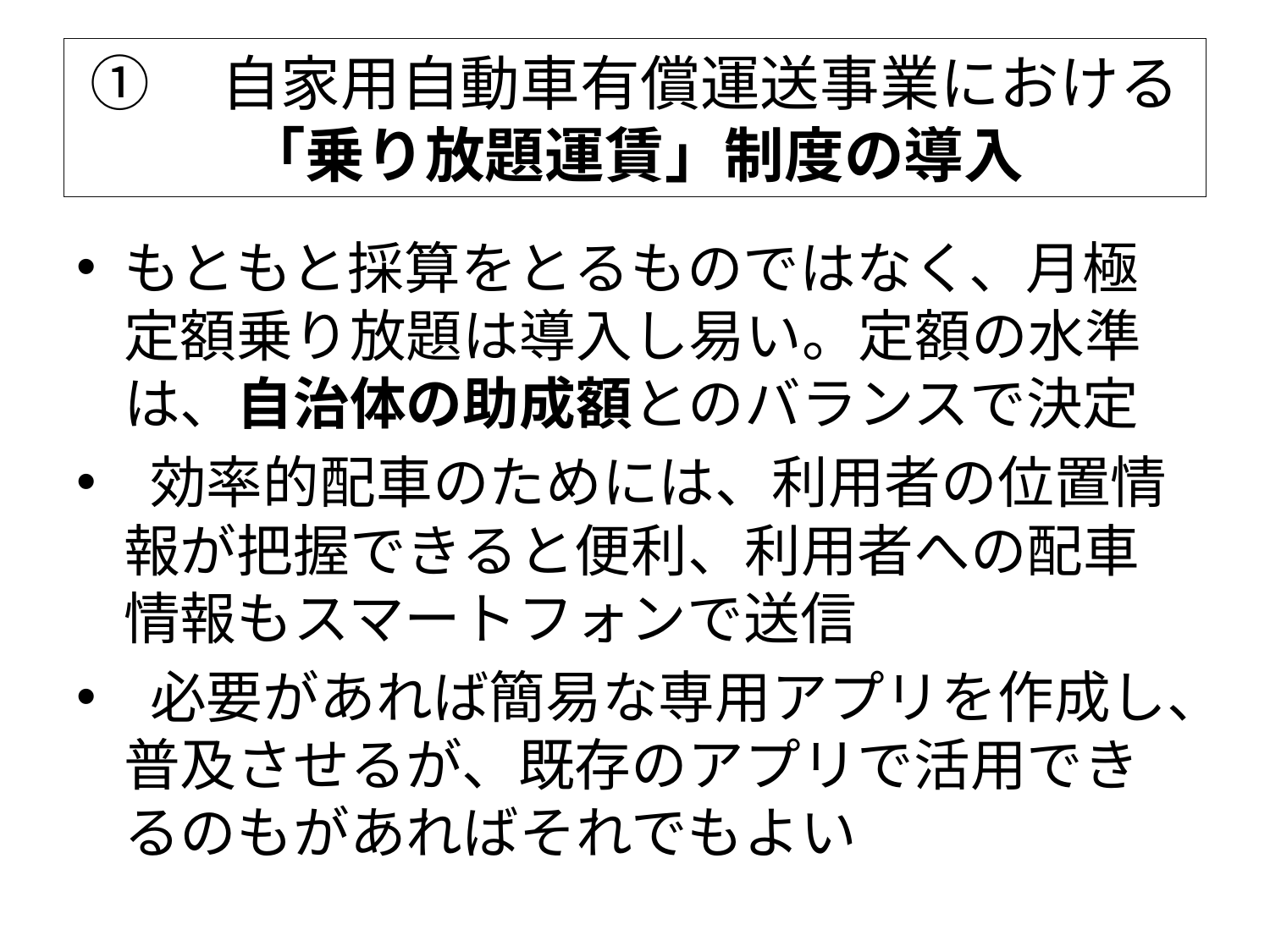

# ①　自家用自動車有償運送事業における「乗り放題運賃」制度の導入
もともと採算をとるものではなく、月極定額乗り放題は導入し易い。定額の水準は、自治体の助成額とのバランスで決定
 効率的配車のためには、利用者の位置情報が把握できると便利、利用者への配車情報もスマートフォンで送信
 必要があれば簡易な専用アプリを作成し、普及させるが、既存のアプリで活用できるのもがあればそれでもよい